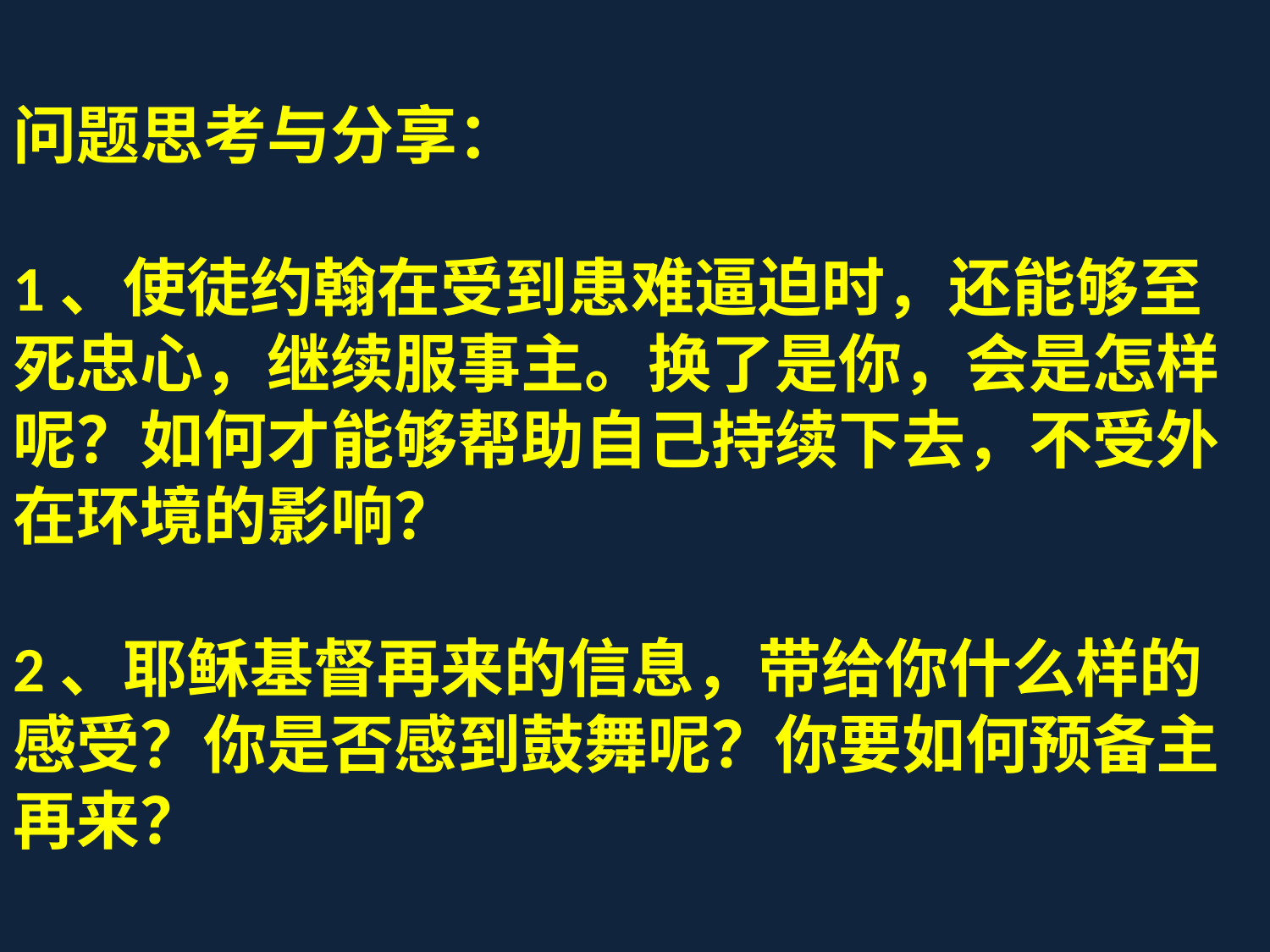

问题思考与分享：

1、使徒约翰在受到患难逼迫时，还能够至死忠心，继续服事主。换了是你，会是怎样呢？如何才能够帮助自己持续下去，不受外在环境的影响？

2、耶稣基督再来的信息，带给你什么样的感受？你是否感到鼓舞呢？你要如何预备主再来？